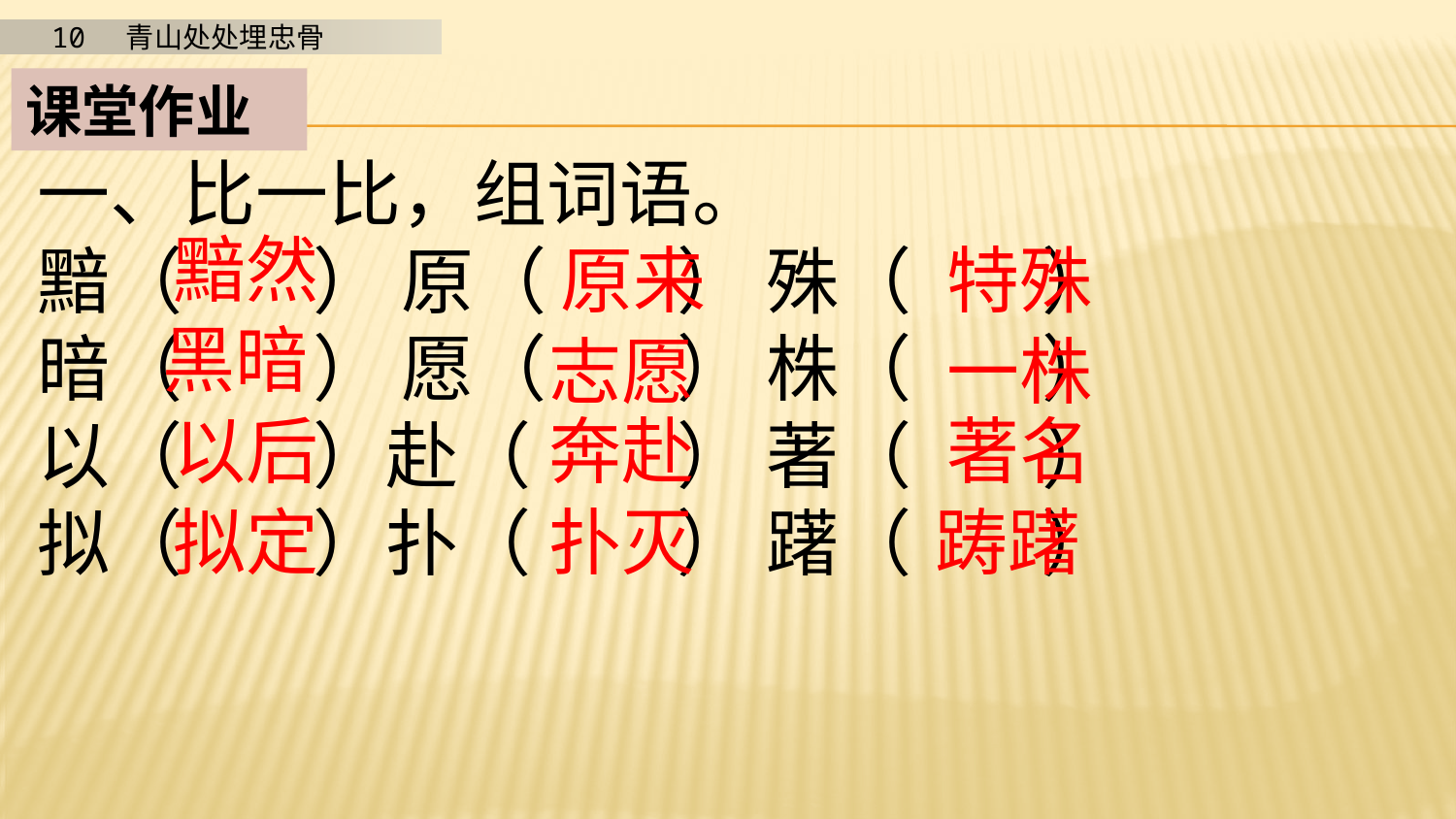

课堂作业
一、比一比，组词语。
黯（        ） 原（        ） 殊（        ）
暗（        ） 愿（        ） 株（        ）
以（        ）赴（         ） 著（        ）
拟（        ）扑（         ） 躇（        ）
黯然
原来
特殊
黑暗
志愿
一株
以后
奔赴
著名
拟定
扑灭
踌躇